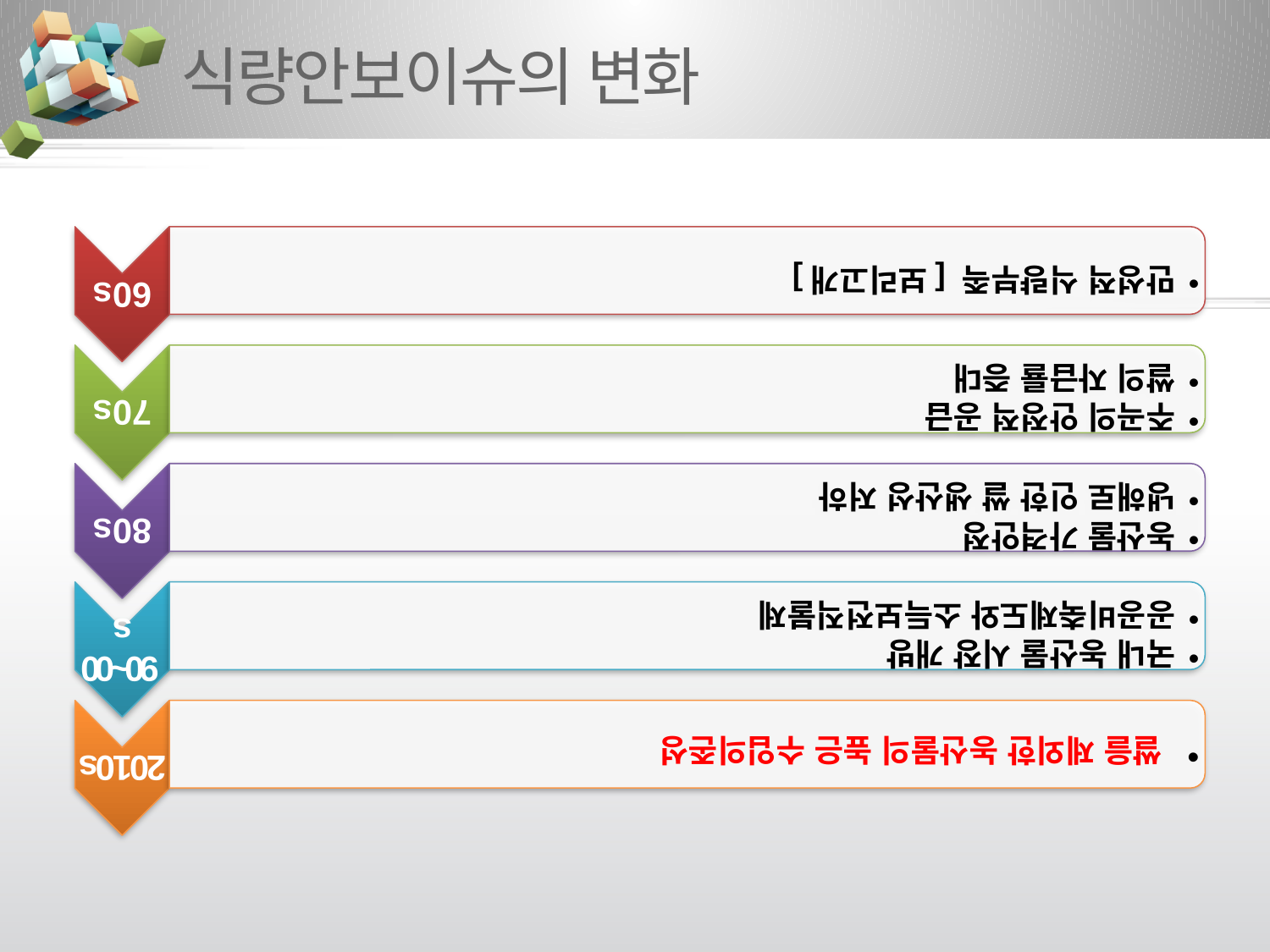

# 식량안보이슈의 변화
60s
만성적 식량부족 [보리고개]
70s
주곡의 안정적 공급
쌀의 자급률 증대
80s
농산물 가격안정
냉해로 인한 쌀 생산성 저하
90~00s
국내 농산물 시장 개방
공공비축제도와 소득보전직불제
2010s
  쌀을 제외한 농산물의 높은 수입의존성